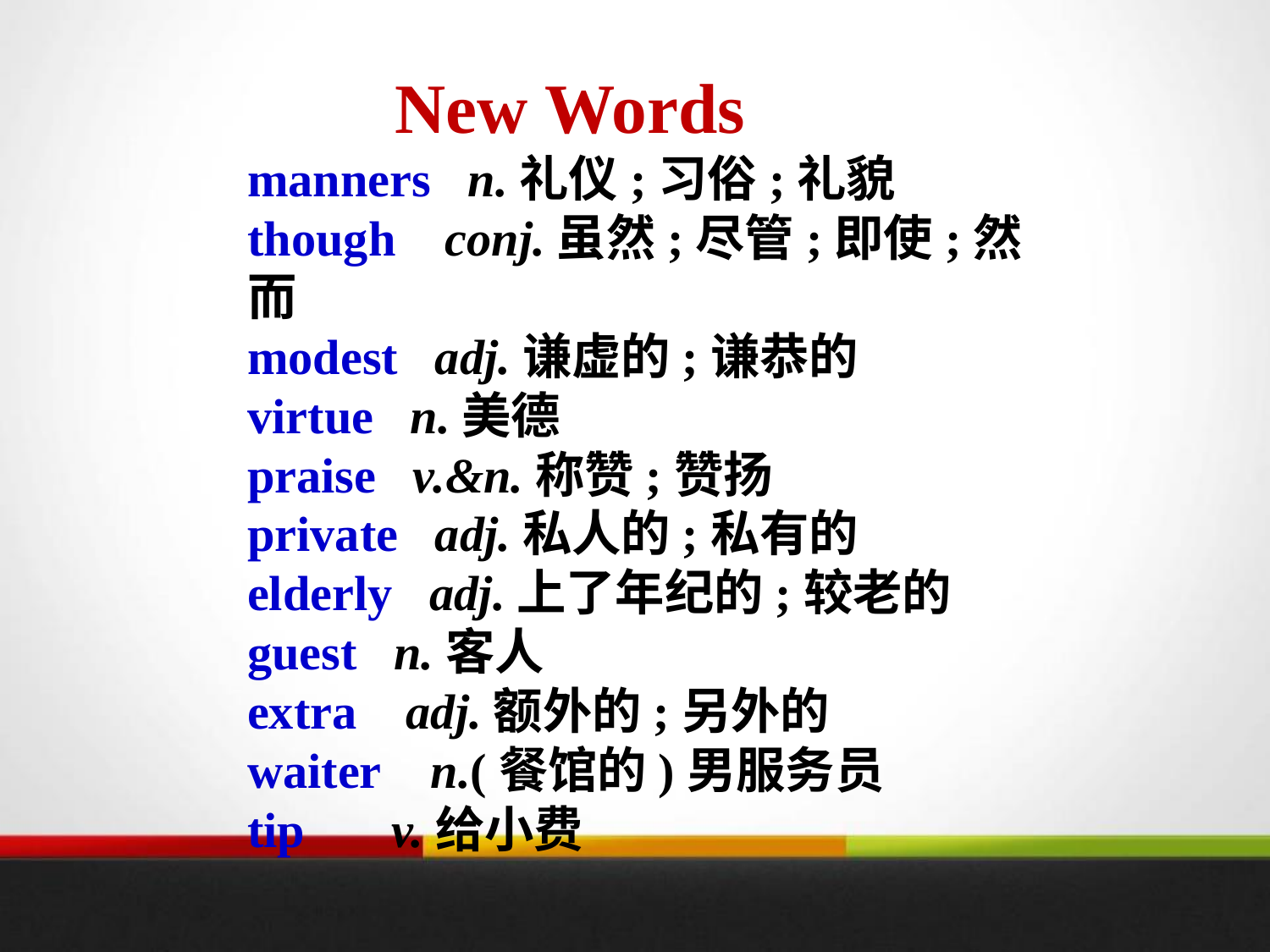

New Words
manners   n.礼仪;习俗;礼貌
though    conj.虽然;尽管;即使;然而
modest   adj.谦虚的;谦恭的
virtue   n.美德
praise   v.&n.称赞;赞扬
private   adj.私人的;私有的
elderly   adj.上了年纪的;较老的
guest   n.客人
extra    adj.额外的;另外的
waiter    n.(餐馆的)男服务员
tip       v.给小费